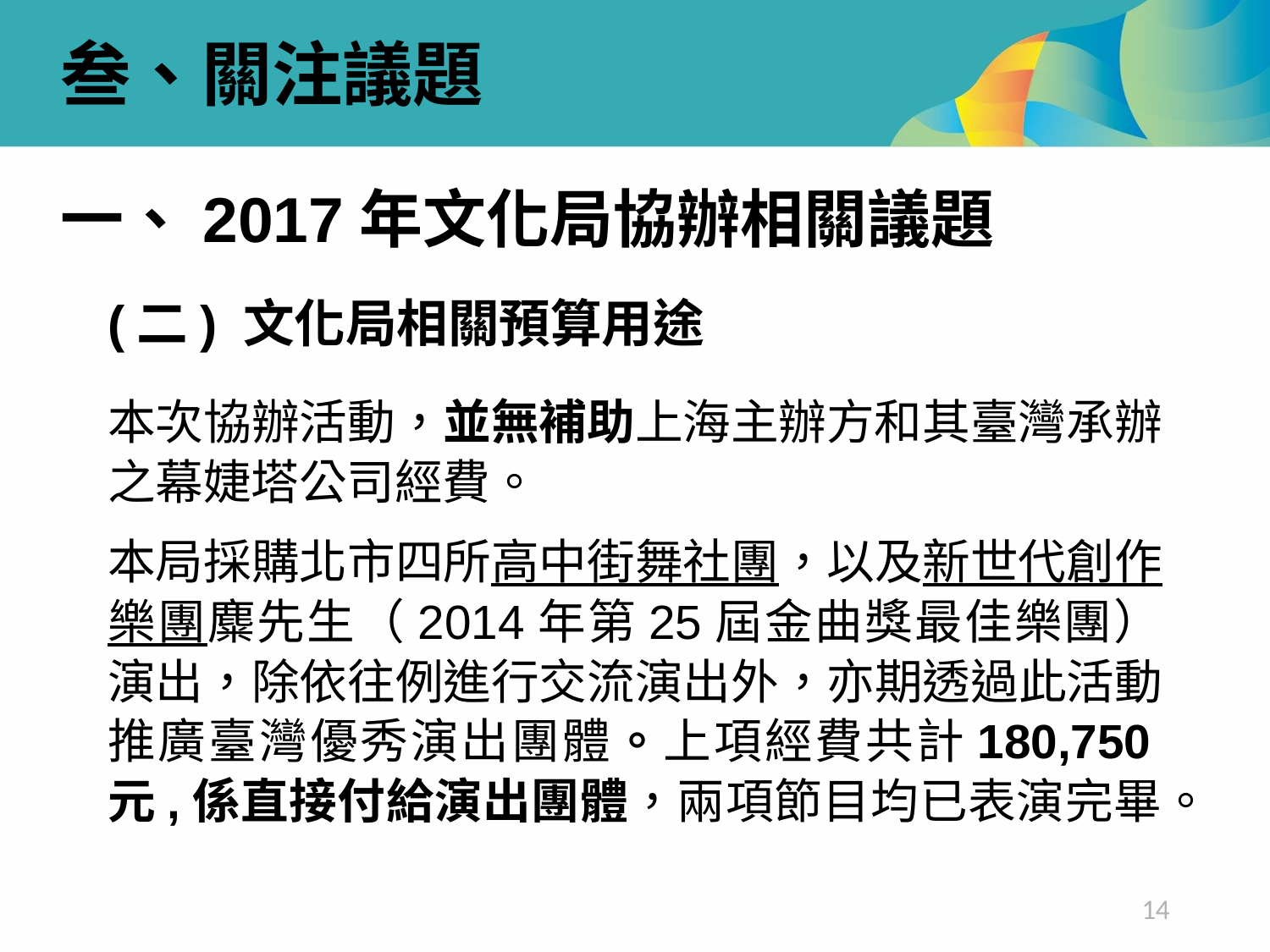

叁、關注議題
一、2017年文化局協辦相關議題
(二) 文化局相關預算用途

本次協辦活動，並無補助上海主辦方和其臺灣承辦之幕婕塔公司經費。
本局採購北市四所高中街舞社團，以及新世代創作樂團麋先生（2014年第25屆金曲獎最佳樂團）演出，除依往例進行交流演出外，亦期透過此活動推廣臺灣優秀演出團體。上項經費共計180,750元,係直接付給演出團體，兩項節目均已表演完畢。

14